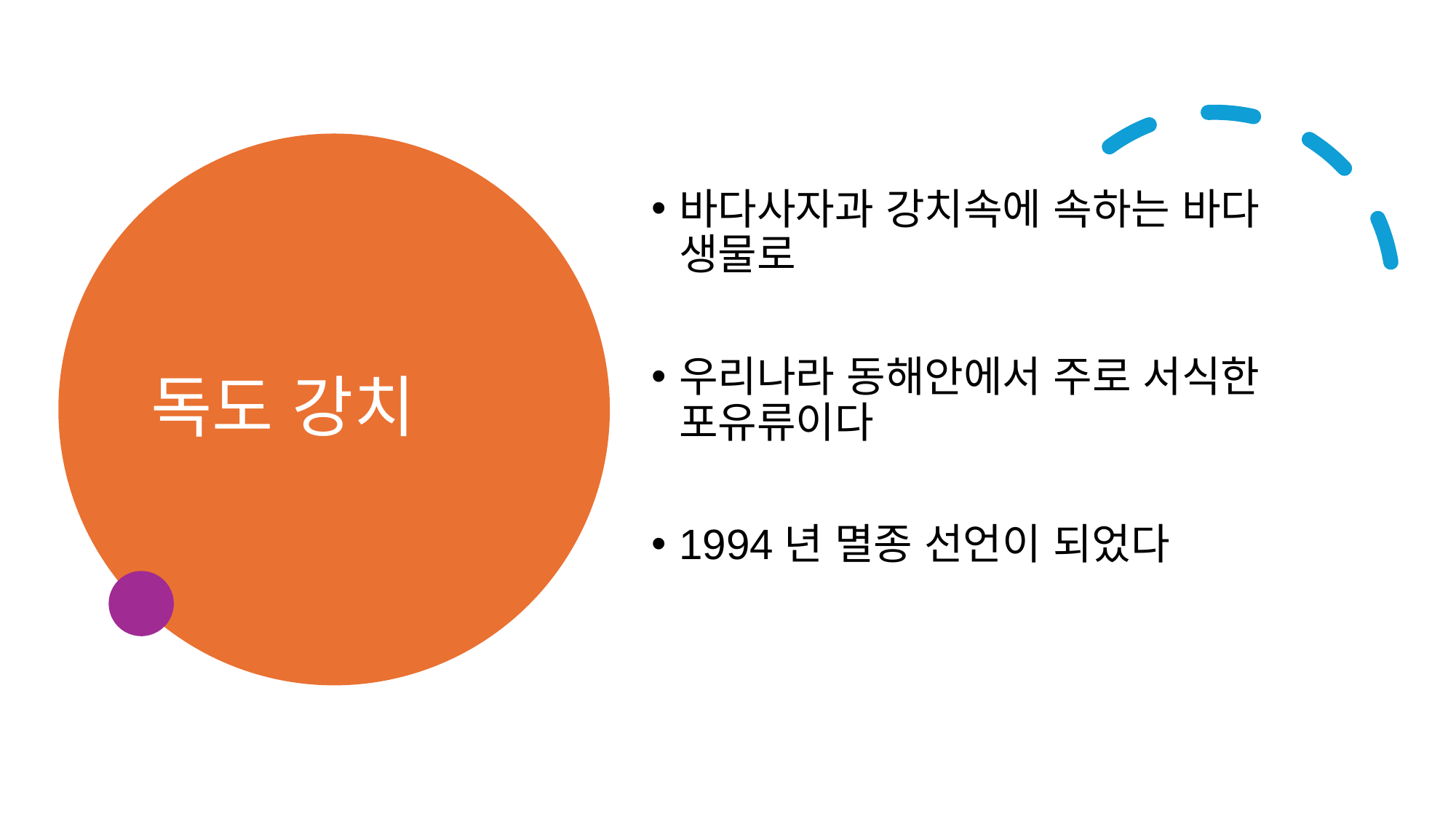

# 독도 강치
바다사자과 강치속에 속하는 바다 생물로

우리나라 동해안에서 주로 서식한 포유류이다

1994년 멸종 선언이 되었다